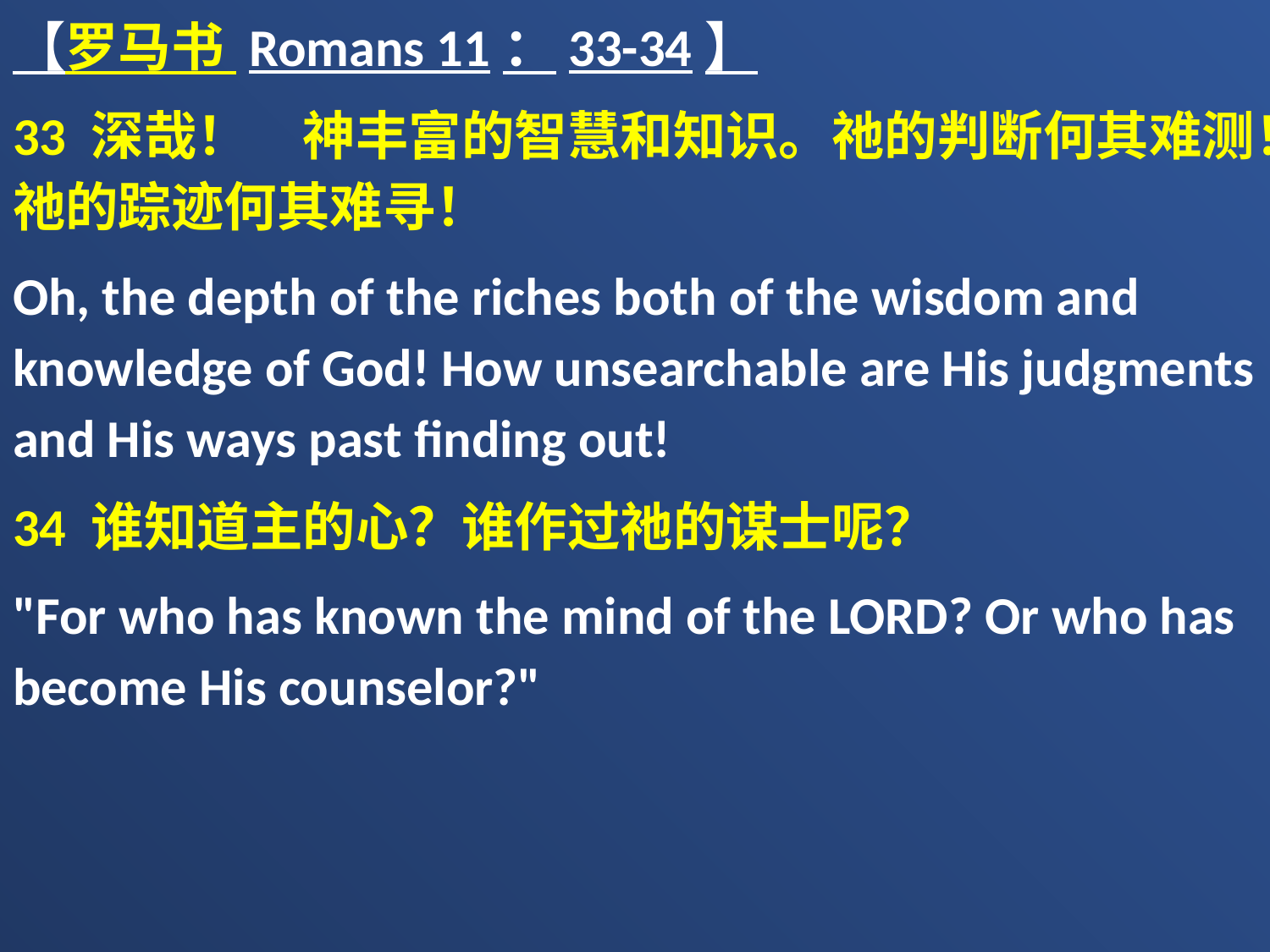

【罗马书 Romans 11：33-34】
33 深哉！　神丰富的智慧和知识。祂的判断何其难测！祂的踪迹何其难寻！
Oh, the depth of the riches both of the wisdom and knowledge of God! How unsearchable are His judgments and His ways past finding out!
34 谁知道主的心？谁作过祂的谋士呢？
"For who has known the mind of the LORD? Or who has become His counselor?"